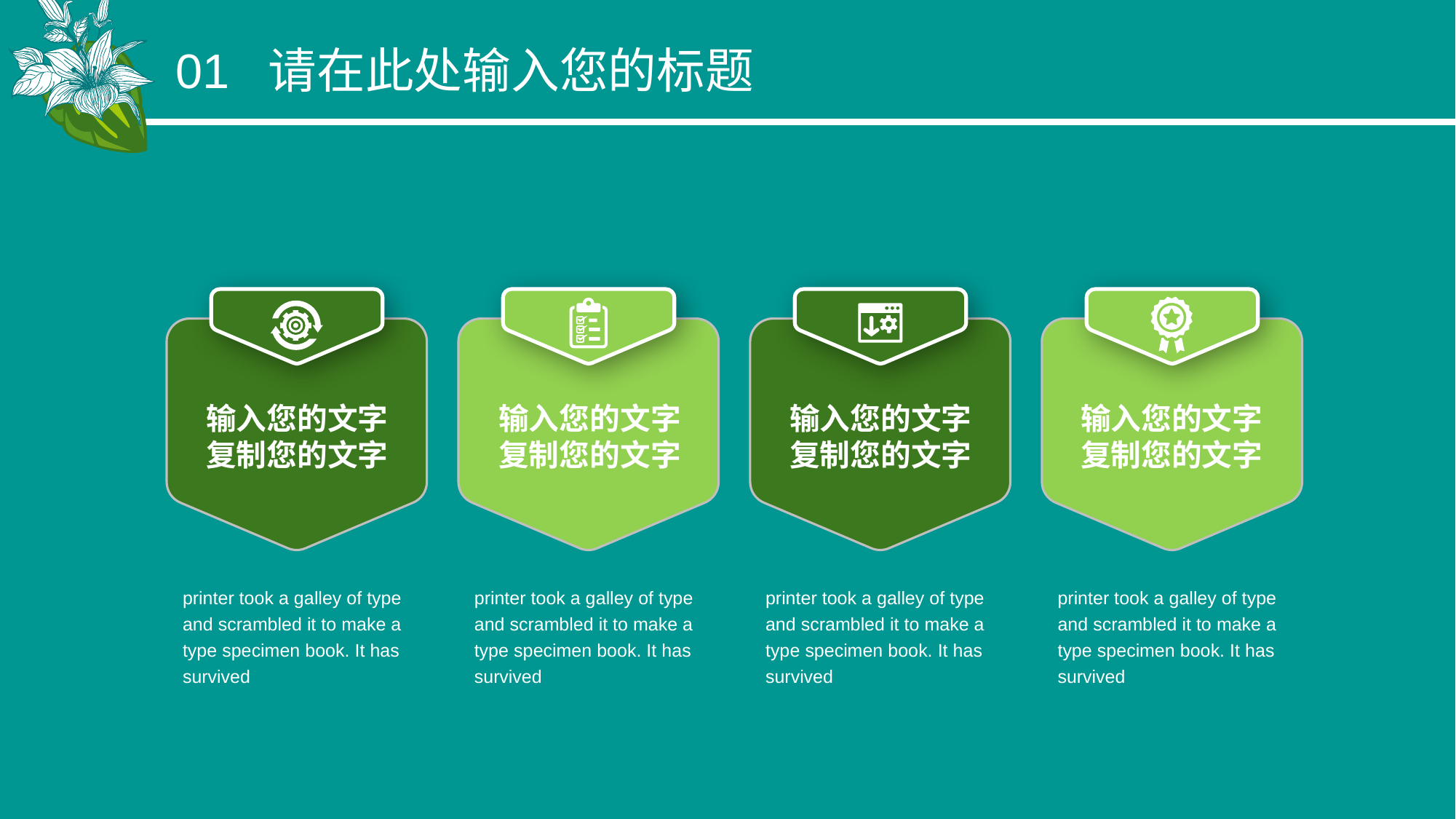

01  请在此处输入您的标题

输入您的文字
复制您的文字
输入您的文字
复制您的文字
输入您的文字
复制您的文字
输入您的文字
复制您的文字
printer took a galley of type and scrambled it to make a type specimen book. It has survived
printer took a galley of type and scrambled it to make a type specimen book. It has survived
printer took a galley of type and scrambled it to make a type specimen book. It has survived
printer took a galley of type and scrambled it to make a type specimen book. It has survived